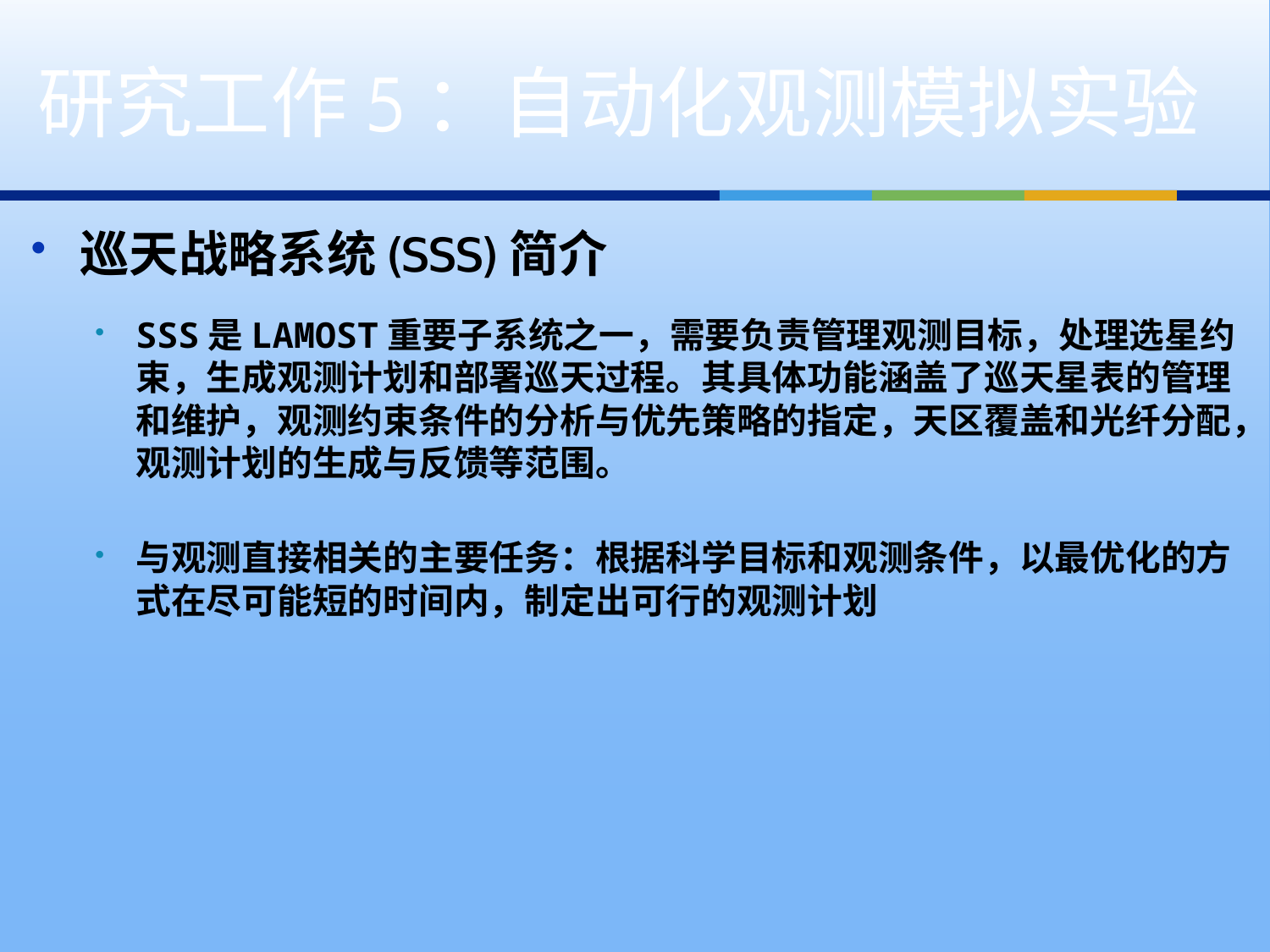

# 研究工作5：自动化观测模拟实验
巡天战略系统(SSS)简介

SSS是LAMOST重要子系统之一，需要负责管理观测目标，处理选星约束，生成观测计划和部署巡天过程。其具体功能涵盖了巡天星表的管理和维护，观测约束条件的分析与优先策略的指定，天区覆盖和光纤分配，观测计划的生成与反馈等范围。

与观测直接相关的主要任务：根据科学目标和观测条件，以最优化的方式在尽可能短的时间内，制定出可行的观测计划